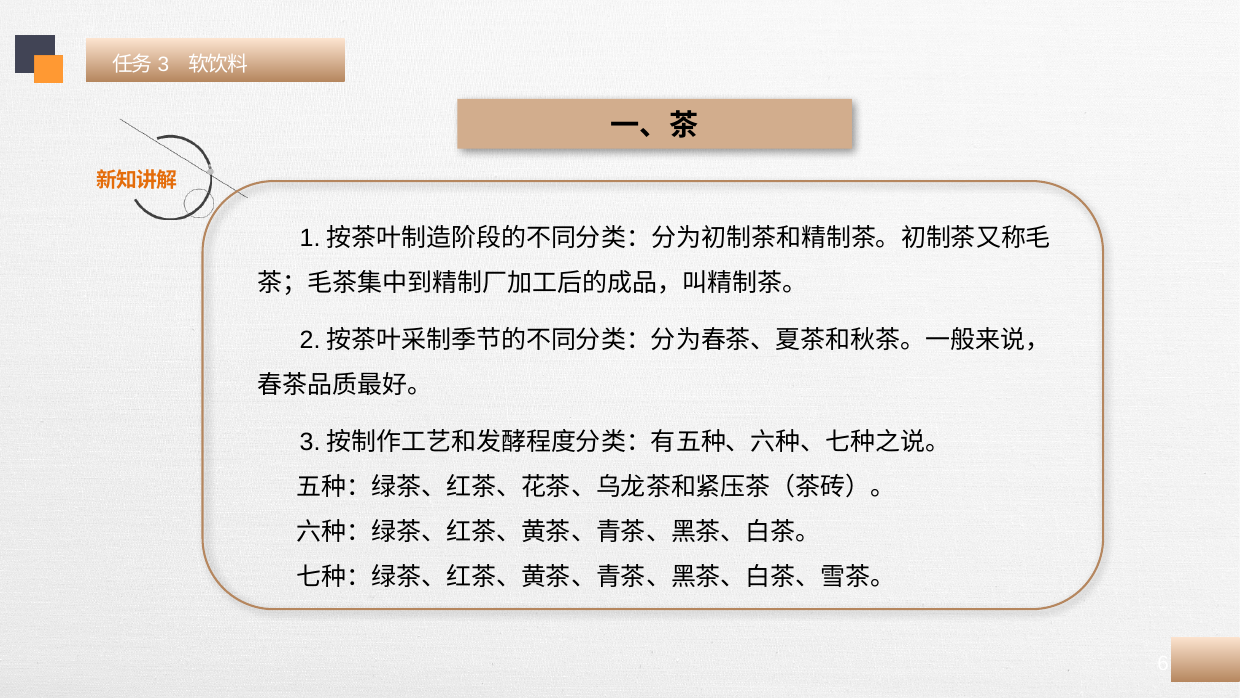

任务3   软饮料
一、茶

      1.按茶叶制造阶段的不同分类：分为初制茶和精制茶。初制茶又称毛茶；毛茶集中到精制厂加工后的成品，叫精制茶。
      2.按茶叶采制季节的不同分类：分为春茶、夏茶和秋茶。一般来说，春茶品质最好。
      3.按制作工艺和发酵程度分类：有五种、六种、七种之说。
      五种：绿茶、红茶、花茶、乌龙茶和紧压茶（茶砖）。
      六种：绿茶、红茶、黄茶、青茶、黑茶、白茶。
      七种：绿茶、红茶、黄茶、青茶、黑茶、白茶、雪茶。